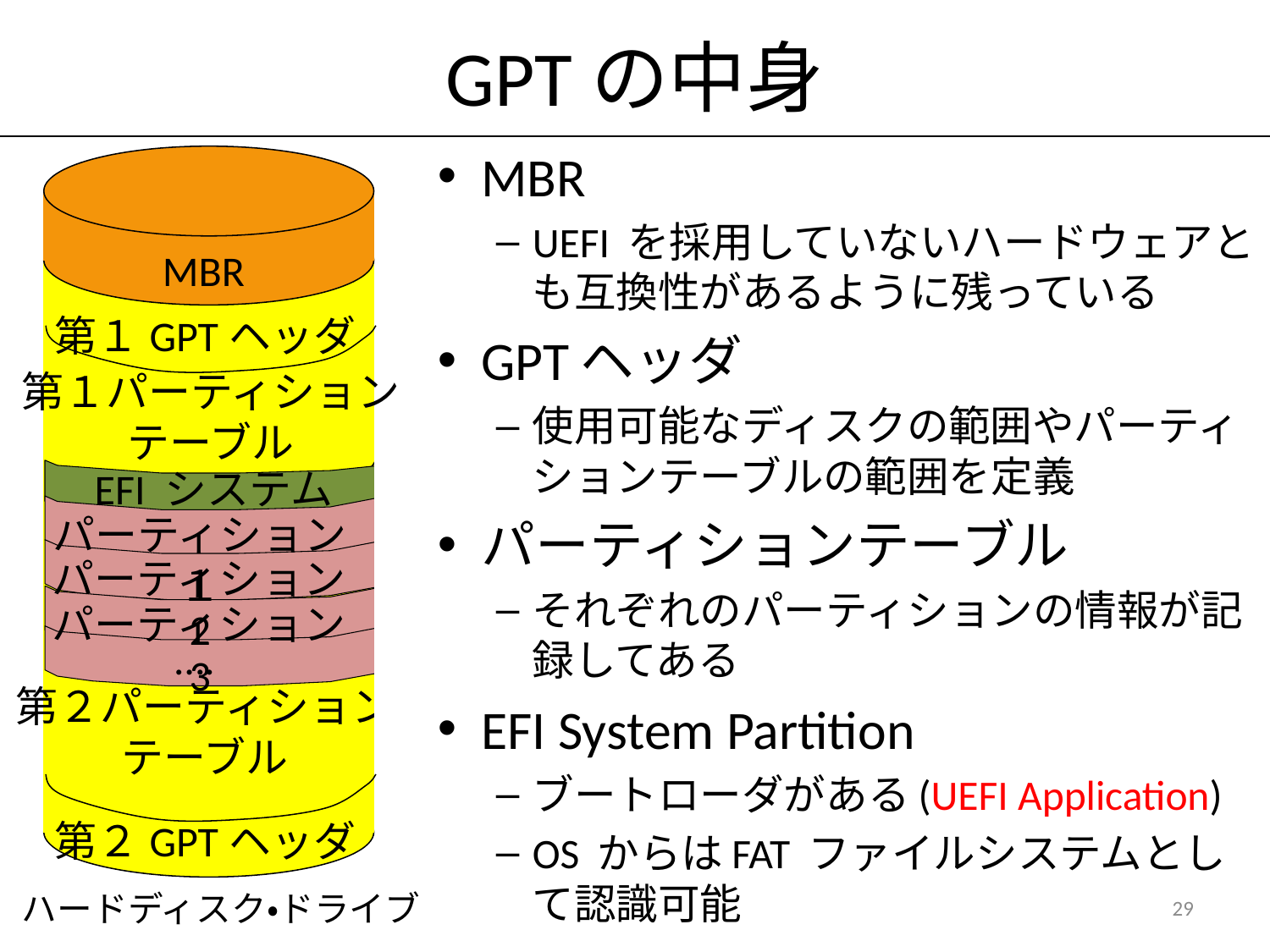

# GPTの中身
MBR
UEFI を採用していないハードウェアとも互換性があるように残っている
GPTヘッダ
使用可能なディスクの範囲やパーティションテーブルの範囲を定義
パーティションテーブル
それぞれのパーティションの情報が記録してある
EFI System Partition
ブートローダがある(UEFI Application)
OS からはFAT ファイルシステムとして認識可能

MBR
第１GPTヘッダ

第１パーティション
テーブル

第２パーティション
テーブル

第２GPTヘッダ

     EFI システム
パーティション１

パーティション2

パーティション3

….
ハードディスク・ドライブ
29